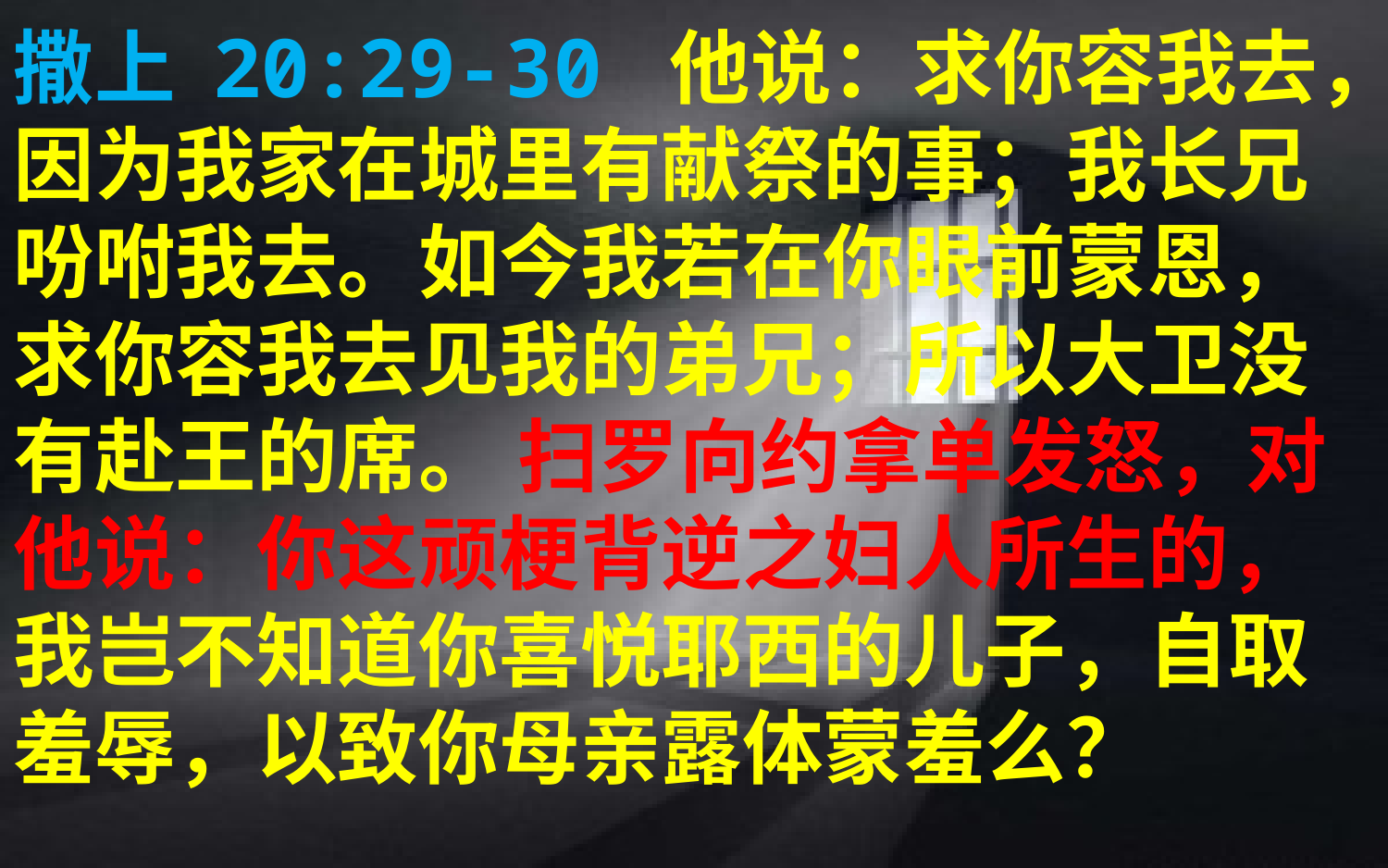

撒上 20:29-30 他说：求你容我去，因为我家在城里有献祭的事；我长兄吩咐我去。如今我若在你眼前蒙恩，求你容我去见我的弟兄；所以大卫没有赴王的席。 扫罗向约拿单发怒，对他说：你这顽梗背逆之妇人所生的，我岂不知道你喜悦耶西的儿子，自取羞辱，以致你母亲露体蒙羞么？